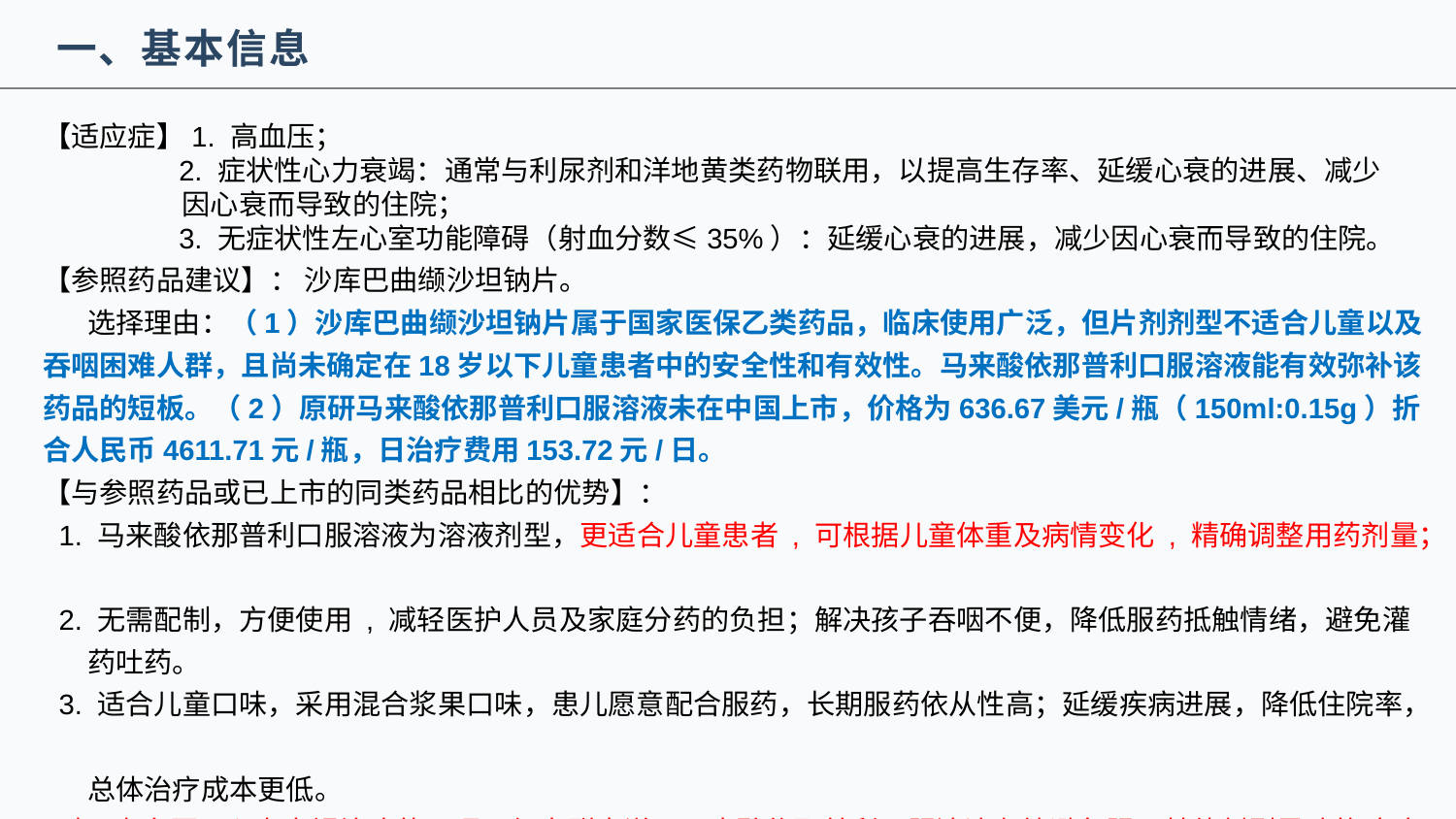

一、基本信息

【适应症】1. 高血压；
                 2. 症状性心力衰竭：通常与利尿剂和洋地黄类药物联用，以提高生存率、延缓心衰的进展、减少
                     因心衰而导致的住院；
                 3. 无症状性左心室功能障碍（射血分数≤35%）：延缓心衰的进展，减少因心衰而导致的住院。
【参照药品建议】： 沙库巴曲缬沙坦钠片。
      选择理由：（1）沙库巴曲缬沙坦钠片属于国家医保乙类药品，临床使用广泛，但片剂剂型不适合儿童以及吞咽困难人群，且尚未确定在18岁以下儿童患者中的安全性和有效性。马来酸依那普利口服溶液能有效弥补该药品的短板。（2）原研马来酸依那普利口服溶液未在中国上市，价格为636.67美元/瓶（150ml:0.15g）折合人民币4611.71元/瓶，日治疗费用153.72元/日。
【与参照药品或已上市的同类药品相比的优势】：
  1. 马来酸依那普利口服溶液为溶液剂型，更适合儿童患者 , 可根据儿童体重及病情变化 , 精确调整用药剂量；
  2. 无需配制，方便使用 , 减轻医护人员及家庭分药的负担；解决孩子吞咽不便，降低服药抵触情绪，避免灌
      药吐药。
  3. 适合儿童口味，采用混合浆果口味，患儿愿意配合服药，长期服药依从性高；延缓疾病进展，降低住院率，
      总体治疗成本更低。
 对于高血压及心力衰竭治疗的吞咽不便人群来说，马来酸依那普利口服溶液有效避免服用其他剂型导致的呛咳
 和误吸等状况。